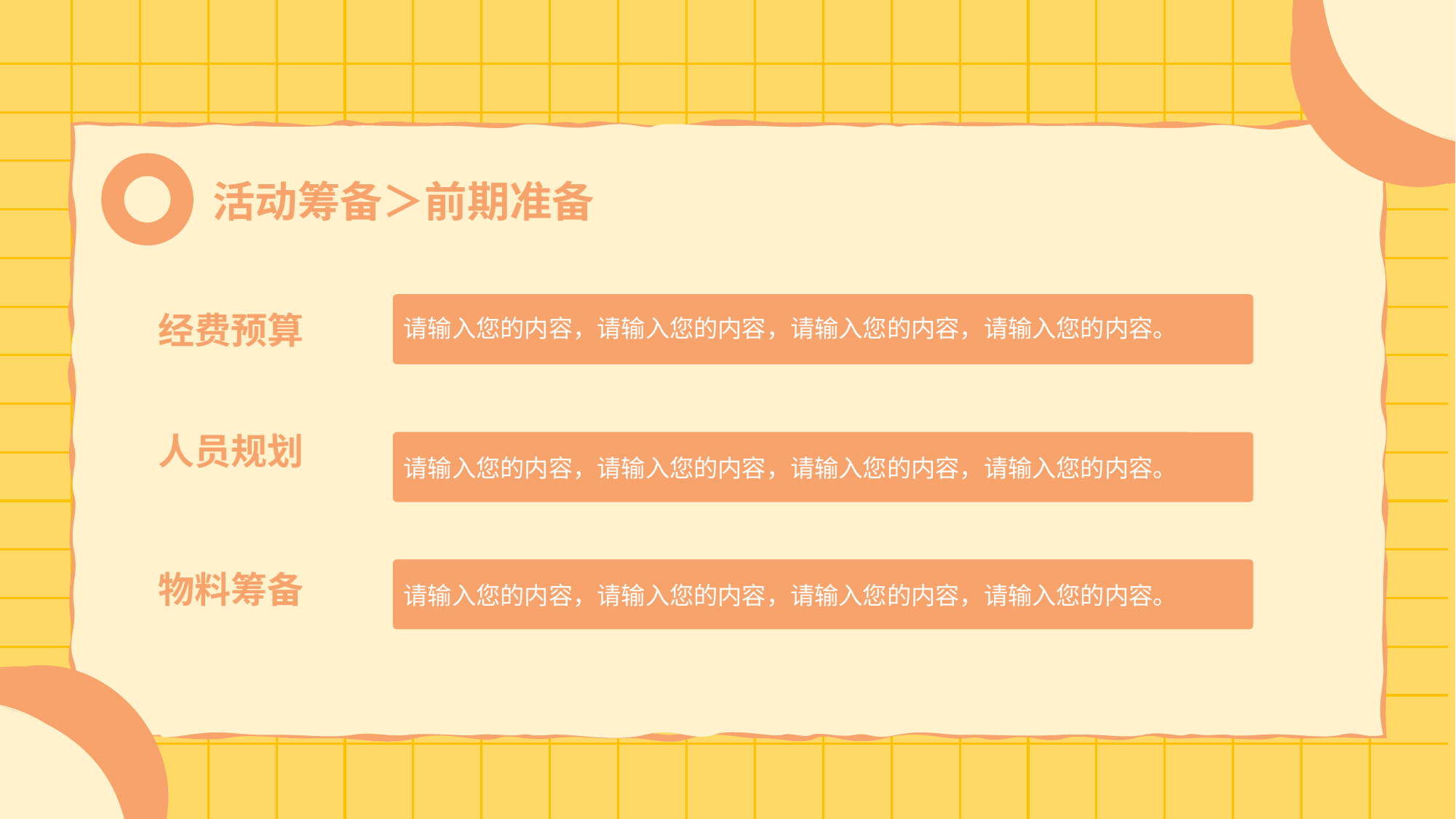

# 活动筹备＞前期准备

请输入您的内容，请输入您的内容，请输入您的内容，请输入您的内容。
经费预算
人员规划

请输入您的内容，请输入您的内容，请输入您的内容，请输入您的内容。

物料筹备
请输入您的内容，请输入您的内容，请输入您的内容，请输入您的内容。